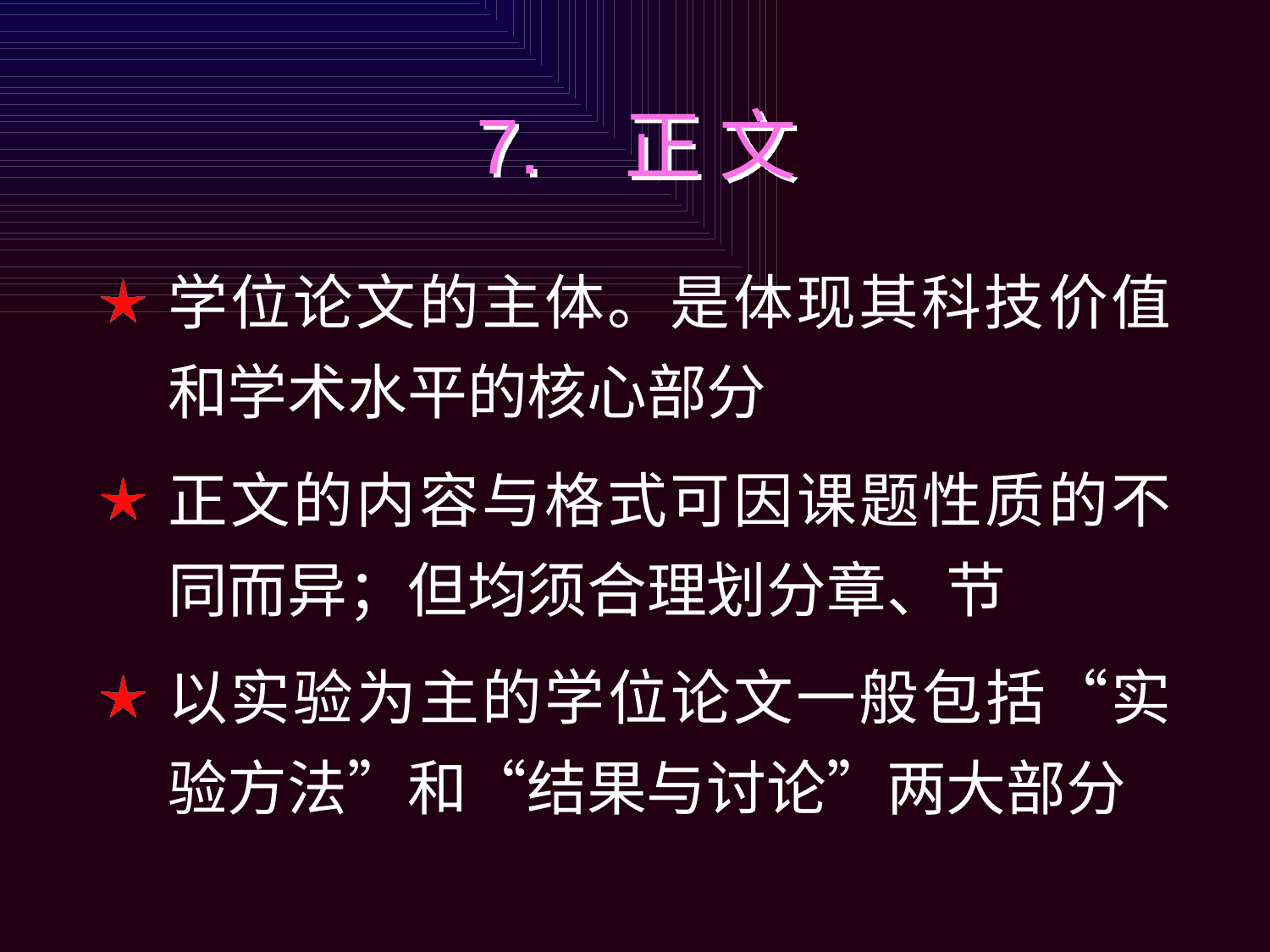

# 7.   正 文
学位论文的主体。是体现其科技价值和学术水平的核心部分
正文的内容与格式可因课题性质的不同而异；但均须合理划分章、节
以实验为主的学位论文一般包括“实验方法”和“结果与讨论”两大部分